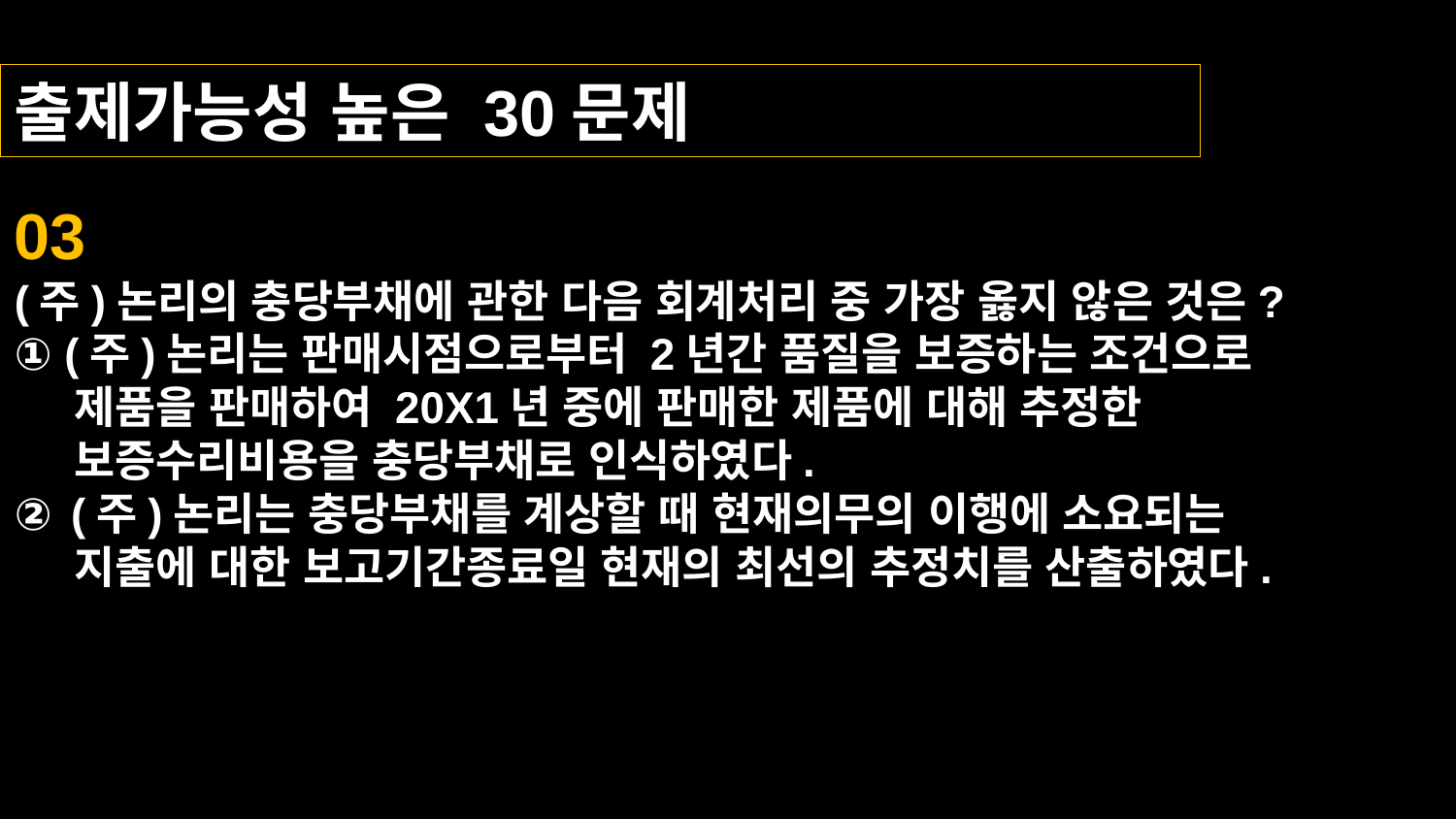

출제가능성 높은 30문제
03
(주)논리의 충당부채에 관한 다음 회계처리 중 가장 옳지 않은 것은?
① (주)논리는 판매시점으로부터 2년간 품질을 보증하는 조건으로
    제품을 판매하여 20X1년 중에 판매한 제품에 대해 추정한
    보증수리비용을 충당부채로 인식하였다.
② (주)논리는 충당부채를 계상할 때 현재의무의 이행에 소요되는
    지출에 대한 보고기간종료일 현재의 최선의 추정치를 산출하였다.